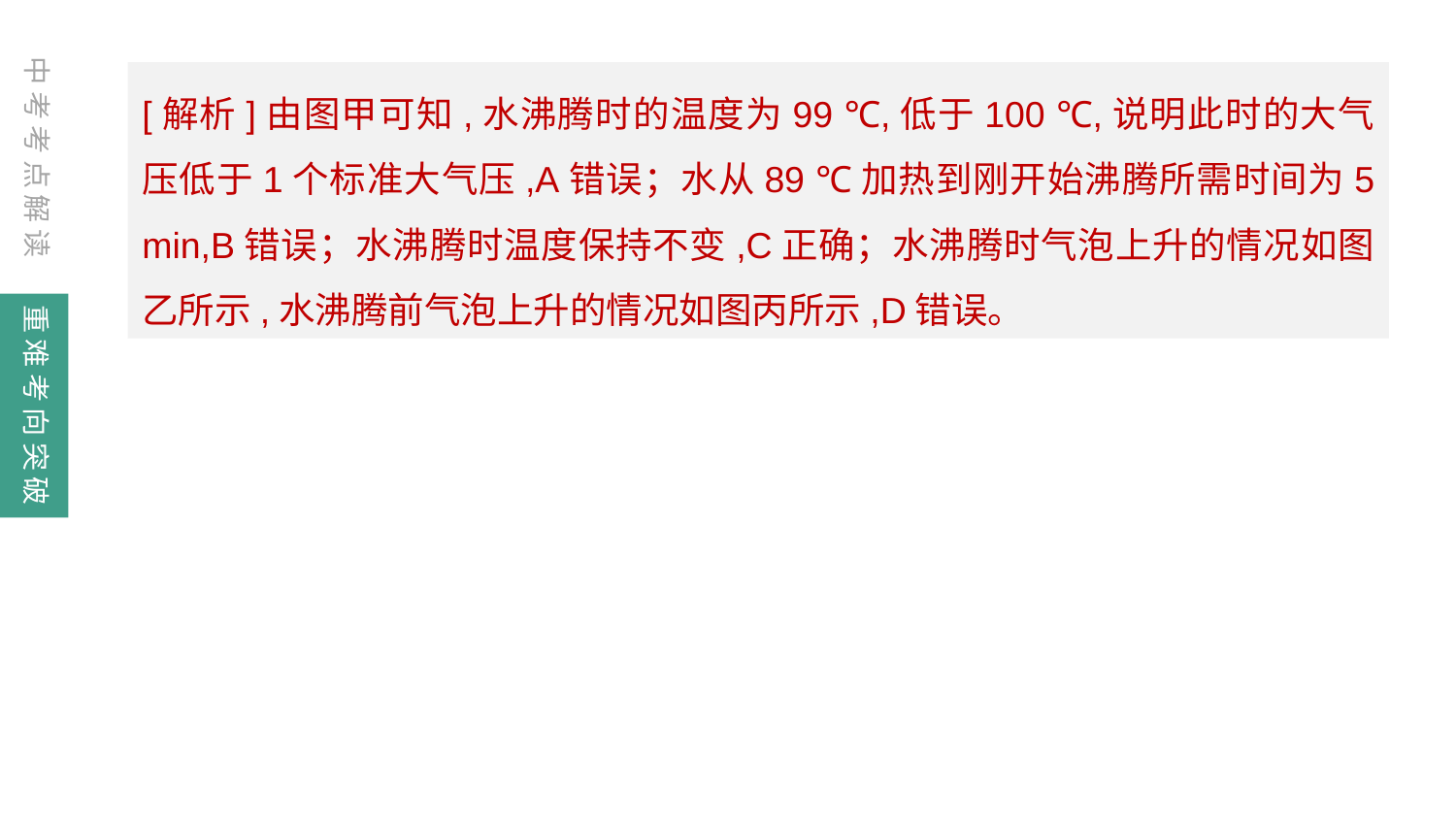

中考考点解读
[解析]由图甲可知,水沸腾时的温度为99 ℃,低于100 ℃,说明此时的大气压低于1个标准大气压,A错误；水从89 ℃加热到刚开始沸腾所需时间为5 min,B错误；水沸腾时温度保持不变,C正确；水沸腾时气泡上升的情况如图乙所示,水沸腾前气泡上升的情况如图丙所示,D错误。
重难考向突破